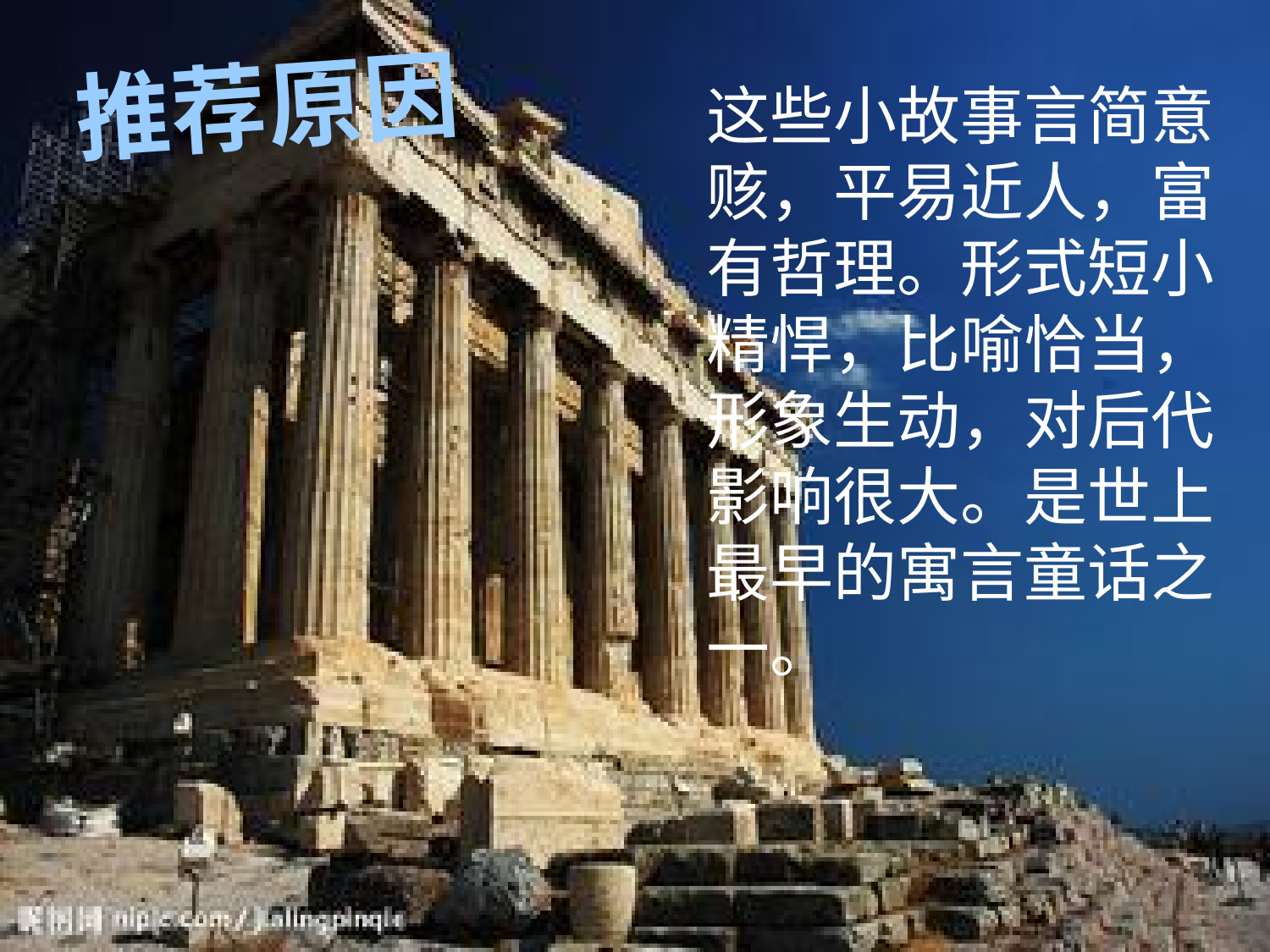

推荐原因
这些小故事言简意赅，平易近人，富有哲理。形式短小精悍，比喻恰当，形象生动，对后代影响很大。是世上最早的寓言童话之一。